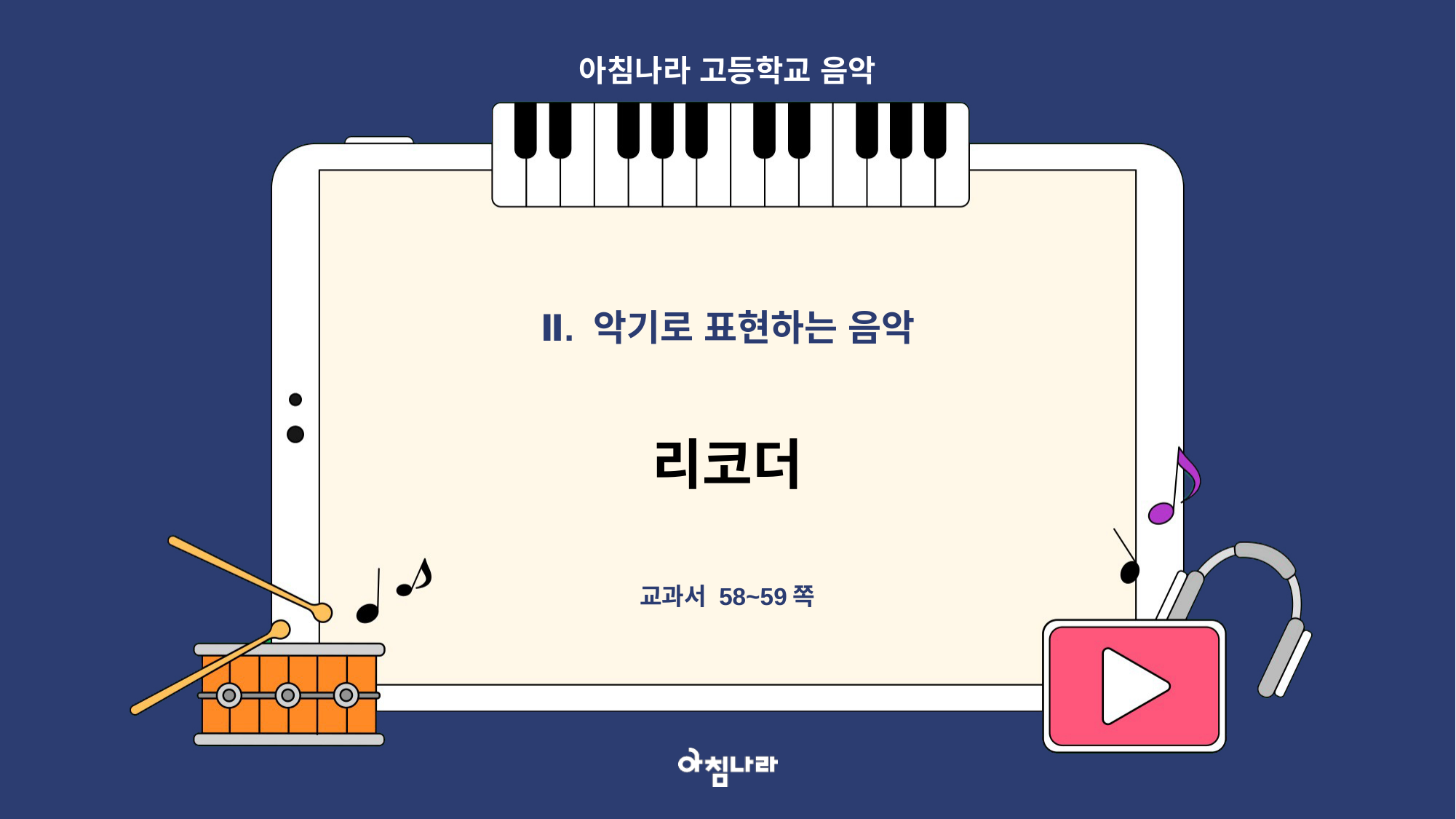

아침나라 고등학교 음악

Ⅱ. 악기로 표현하는 음악
리코더
교과서 58~59쪽